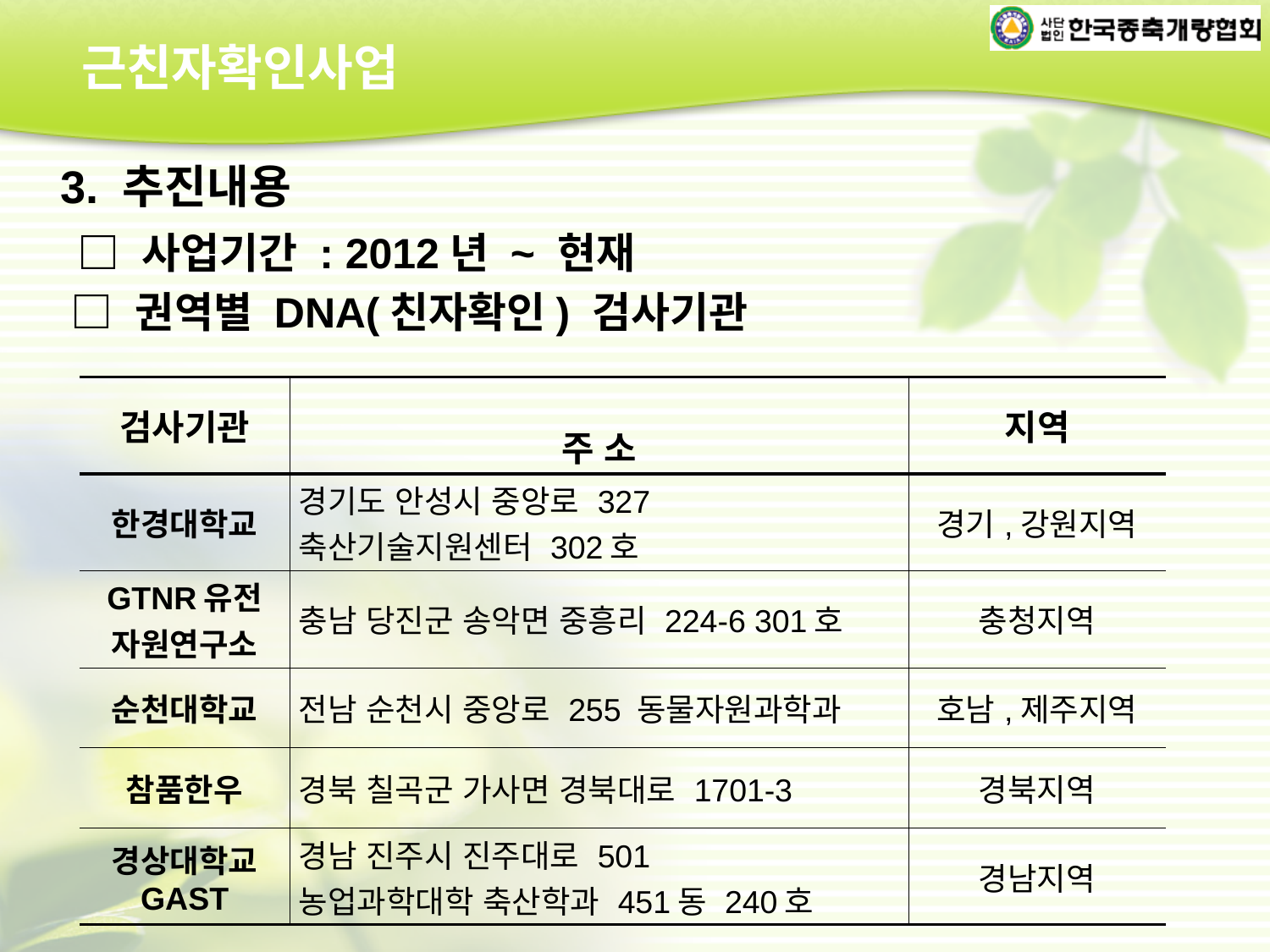

근친자확인사업

 3. 추진내용

   □ 사업기간 : 2012년 ~ 현재
  □ 권역별 DNA(친자확인) 검사기관

| 검사기관 | 주 소 | 지역 |
| --- | --- | --- |
| 한경대학교 | 경기도 안성시 중앙로 327 축산기술지원센터 302호 | 경기,강원지역 |
| GTNR유전 자원연구소 | 충남 당진군 송악면 중흥리 224-6 301호 | 충청지역 |
| 순천대학교 | 전남 순천시 중앙로 255 동물자원과학과 | 호남,제주지역 |
| 참품한우 | 경북 칠곡군 가사면 경북대로 1701-3 | 경북지역 |
| 경상대학교 GAST | 경남 진주시 진주대로 501 농업과학대학 축산학과 451동 240호 | 경남지역 |